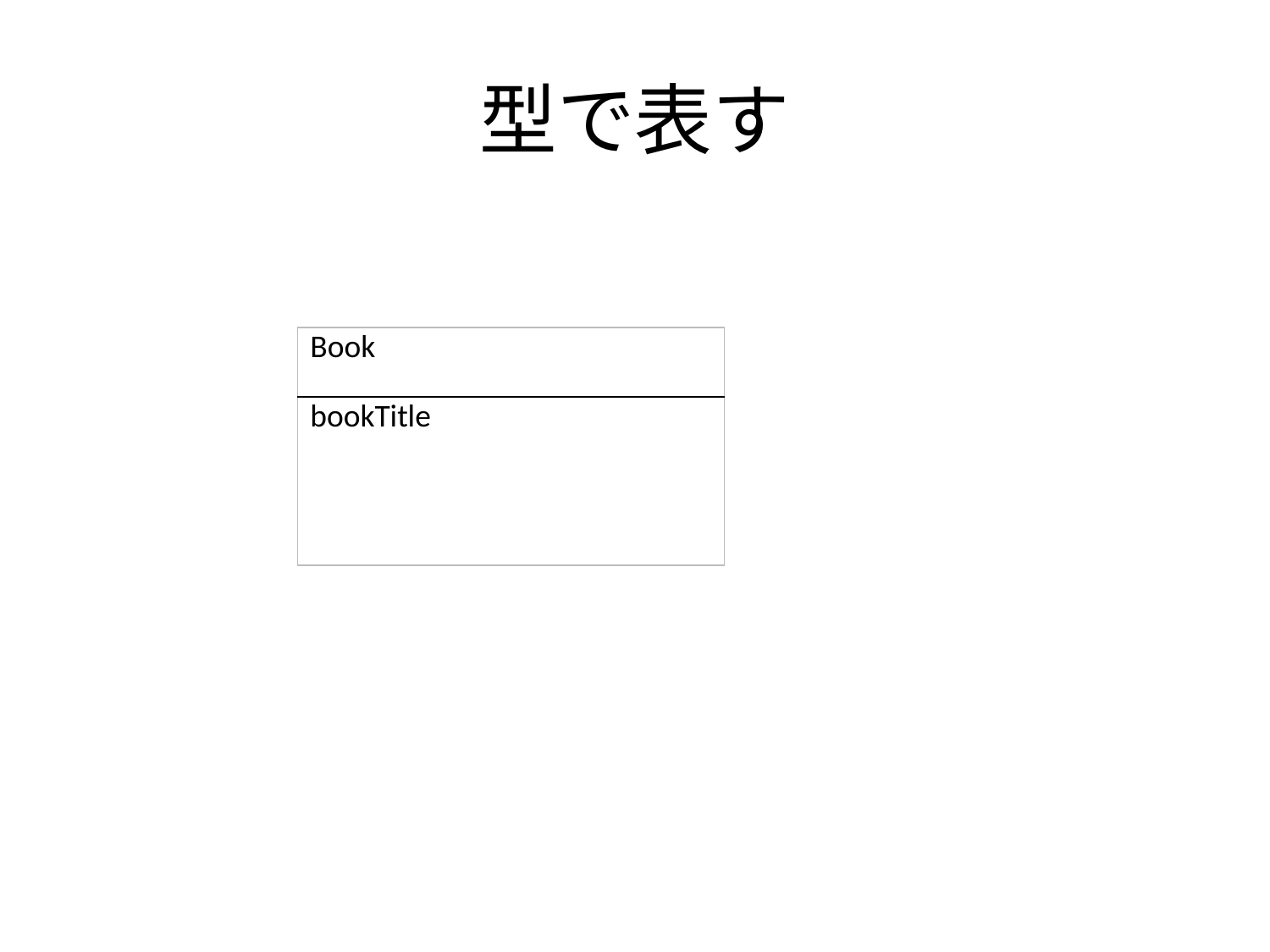

# 型で表す
| Book |
| --- |
| bookTitle |